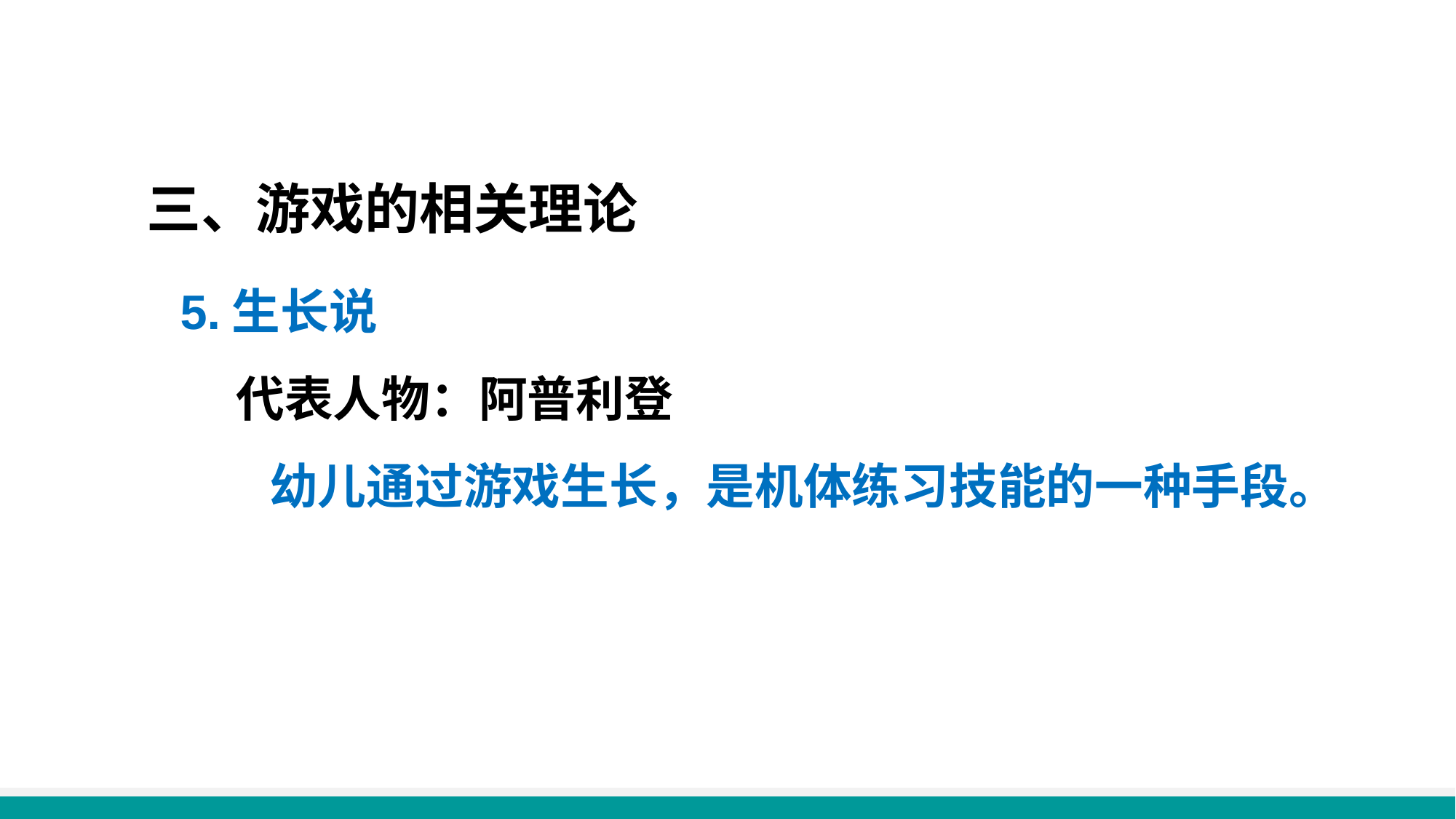

三、游戏的相关理论
5.生长说
    代表人物：阿普利登
       幼儿通过游戏生长，是机体练习技能的一种手段。
12